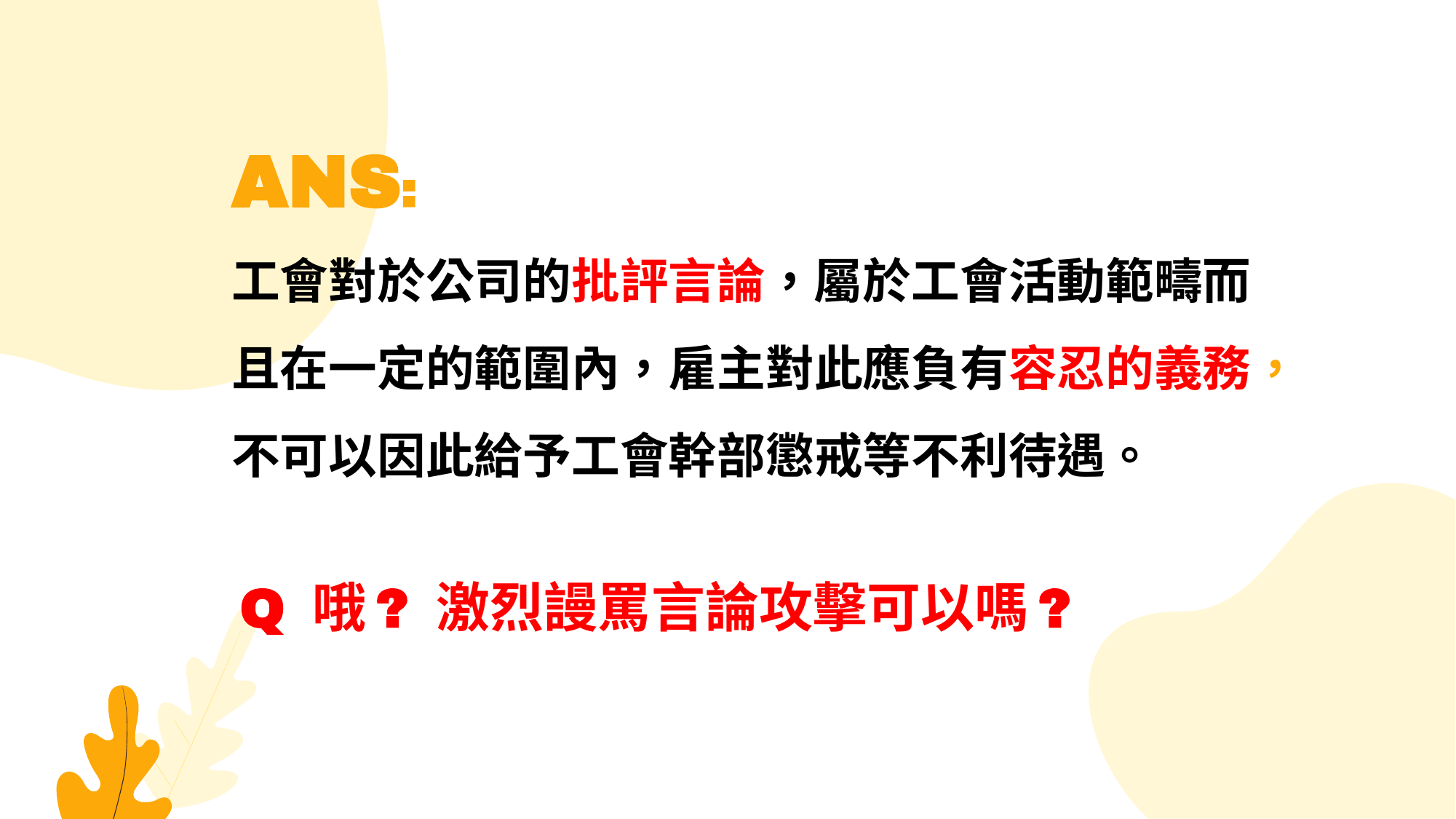

ANS:
工會對於公司的批評言論，屬於工會活動範疇而且在一定的範圍內，雇主對此應負有容忍的義務，不可以因此給予工會幹部懲戒等不利待遇。
Q 哦? 激烈謾罵言論攻擊可以嗎?